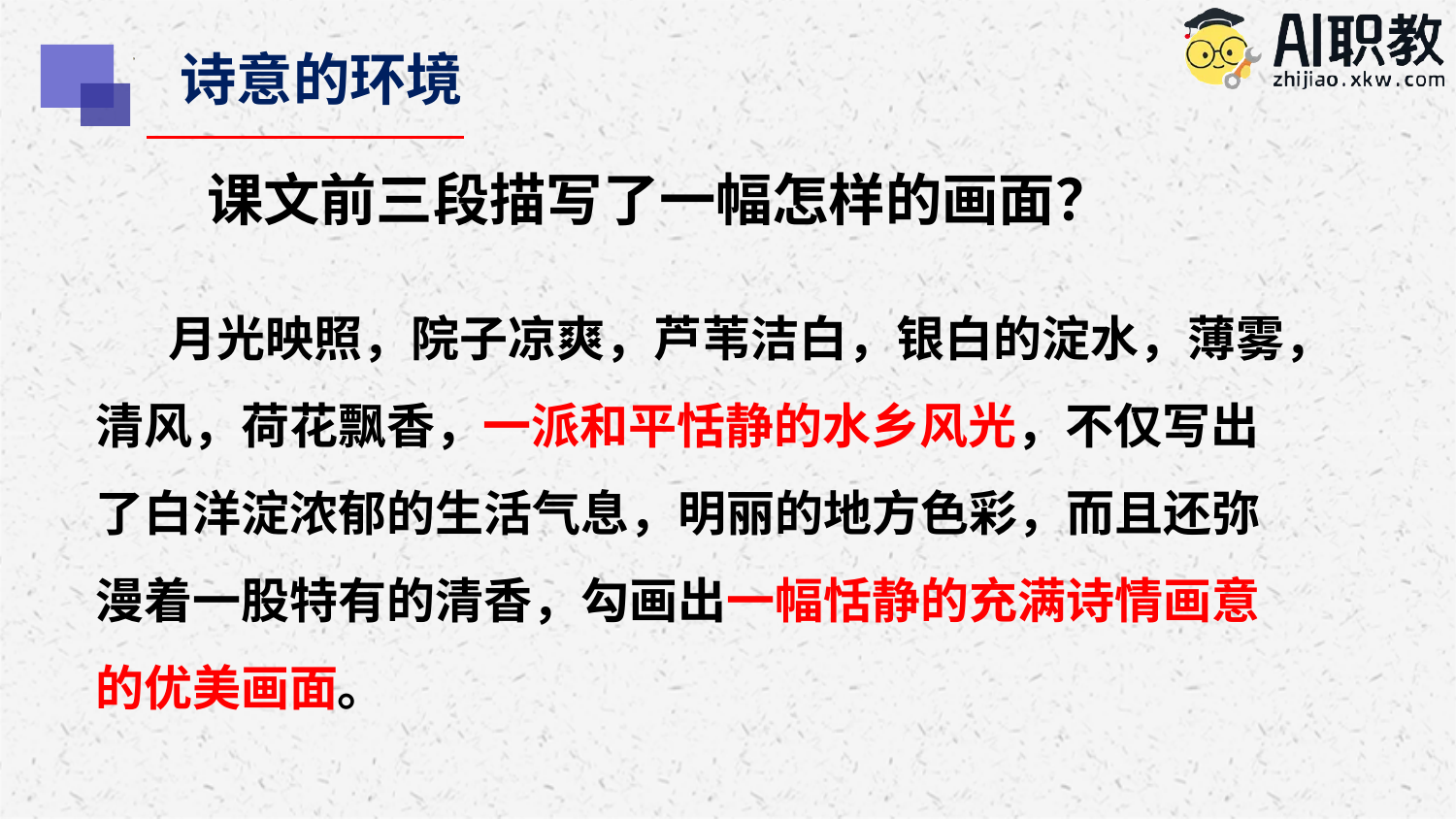

诗意的环境

课文前三段描写了一幅怎样的画面？
月光映照，院子凉爽，芦苇洁白，银白的淀水，薄雾，清风，荷花飘香，一派和平恬静的水乡风光，不仅写出了白洋淀浓郁的生活气息，明丽的地方色彩，而且还弥漫着一股特有的清香，勾画出一幅恬静的充满诗情画意的优美画面。